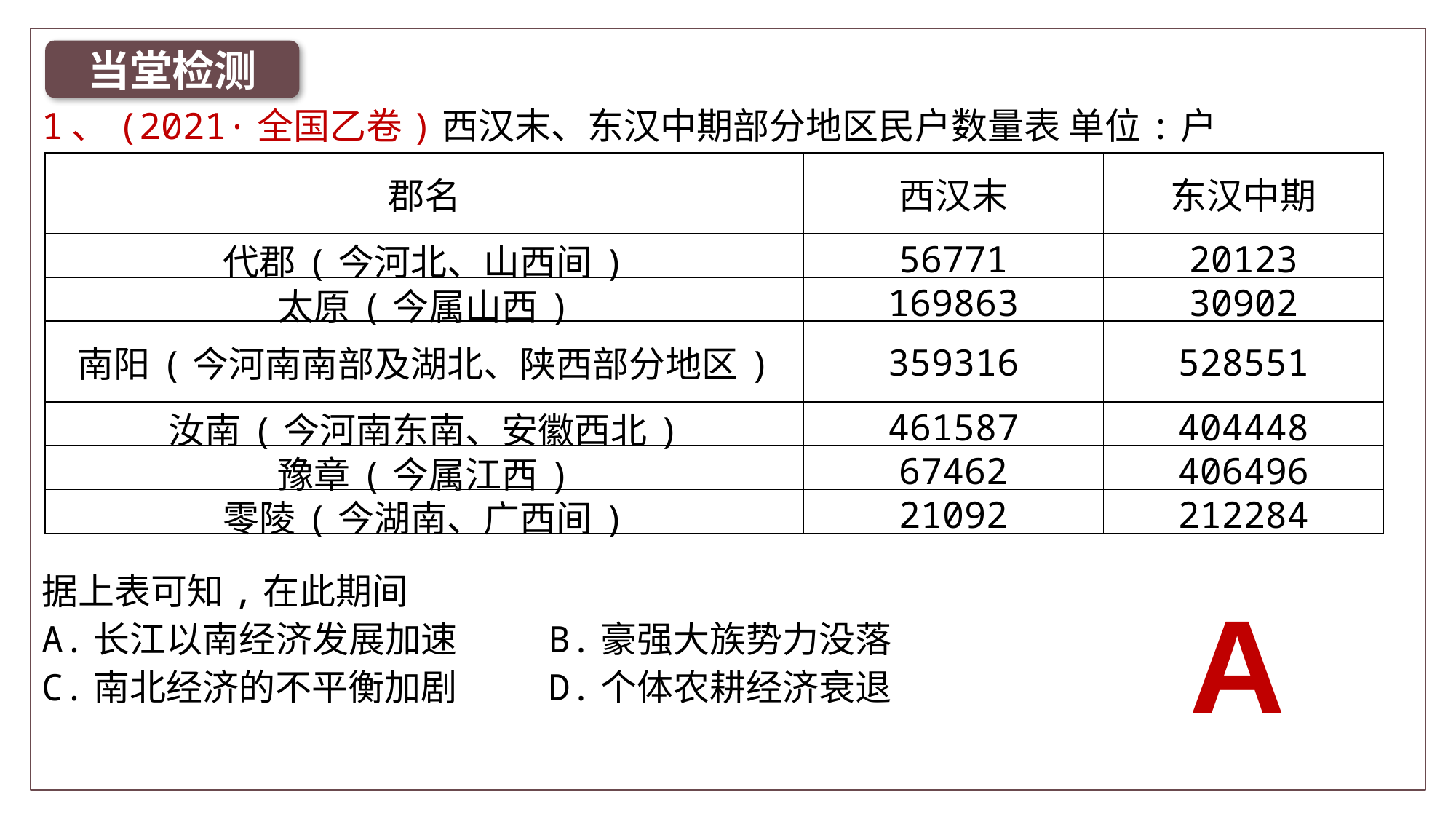

当堂检测
1、(2021·全国乙卷)西汉末、东汉中期部分地区民户数量表 单位:户
| 郡名 | 西汉末 | 东汉中期 |
| --- | --- | --- |
| 代郡(今河北、山西间) | 56771 | 20123 |
| 太原(今属山西) | 169863 | 30902 |
| 南阳(今河南南部及湖北、陕西部分地区) | 359316 | 528551 |
| 汝南(今河南东南、安徽西北) | 461587 | 404448 |
| 豫章(今属江西) | 67462 | 406496 |
| 零陵(今湖南、广西间) | 21092 | 212284 |
据上表可知,在此期间
A.长江以南经济发展加速          B.豪强大族势力没落
C.南北经济的不平衡加剧          D.个体农耕经济衰退

A